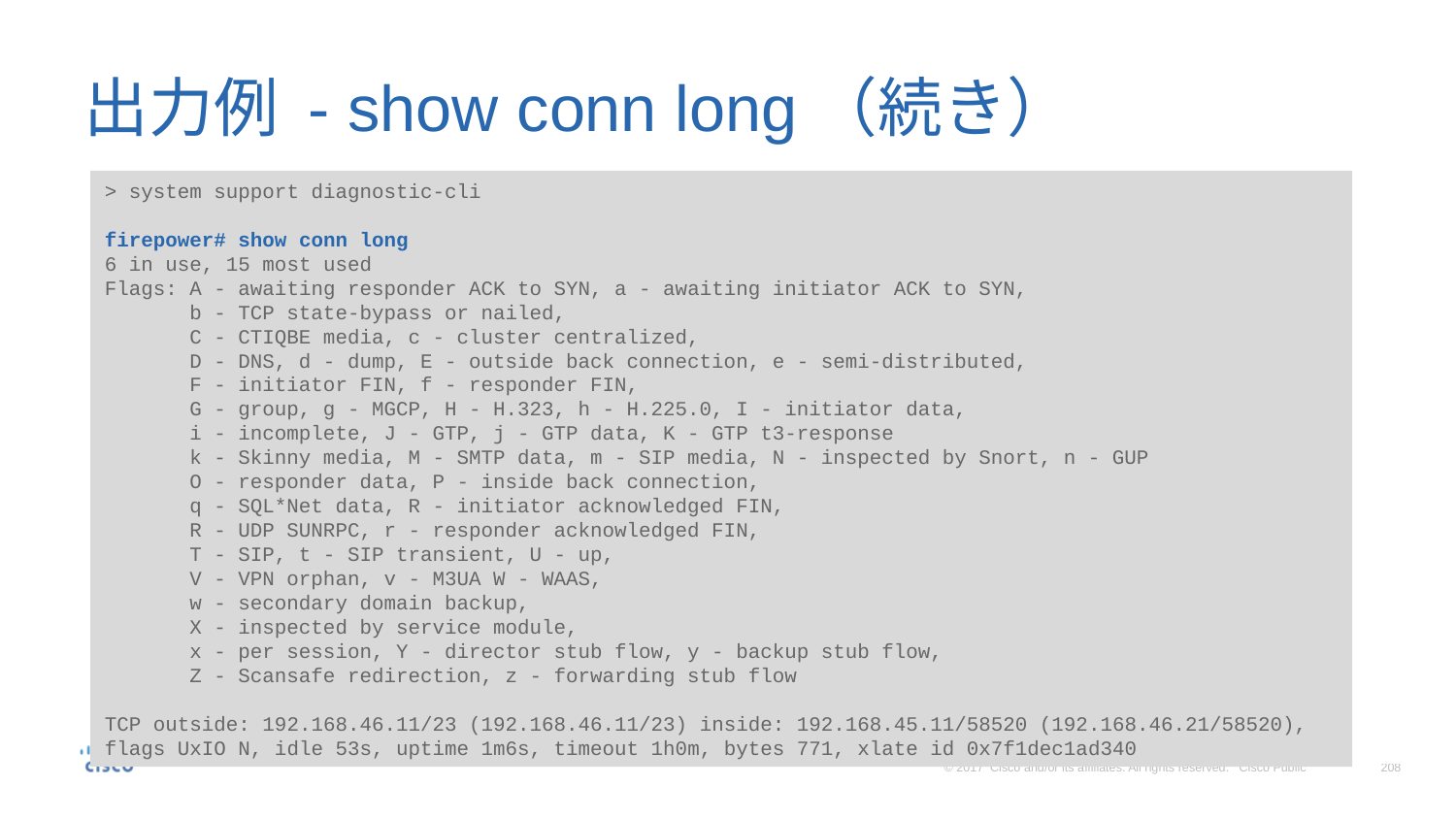

# 出力例 - show conn long（続き）
> system support diagnostic-cli

firepower# show conn long
6 in use, 15 most used
Flags: A - awaiting responder ACK to SYN, a - awaiting initiator ACK to SYN,
       b - TCP state-bypass or nailed,
       C - CTIQBE media, c - cluster centralized,
       D - DNS, d - dump, E - outside back connection, e - semi-distributed,
       F - initiator FIN, f - responder FIN,
       G - group, g - MGCP, H - H.323, h - H.225.0, I - initiator data,
       i - incomplete, J - GTP, j - GTP data, K - GTP t3-response
       k - Skinny media, M - SMTP data, m - SIP media, N - inspected by Snort, n - GUP
       O - responder data, P - inside back connection,
       q - SQL*Net data, R - initiator acknowledged FIN,
       R - UDP SUNRPC, r - responder acknowledged FIN,
       T - SIP, t - SIP transient, U - up,
       V - VPN orphan, v - M3UA W - WAAS,
       w - secondary domain backup,
       X - inspected by service module,
       x - per session, Y - director stub flow, y - backup stub flow,
       Z - Scansafe redirection, z - forwarding stub flow

TCP outside: 192.168.46.11/23 (192.168.46.11/23) inside: 192.168.45.11/58520 (192.168.46.21/58520), flags UxIO N, idle 53s, uptime 1m6s, timeout 1h0m, bytes 771, xlate id 0x7f1dec1ad340